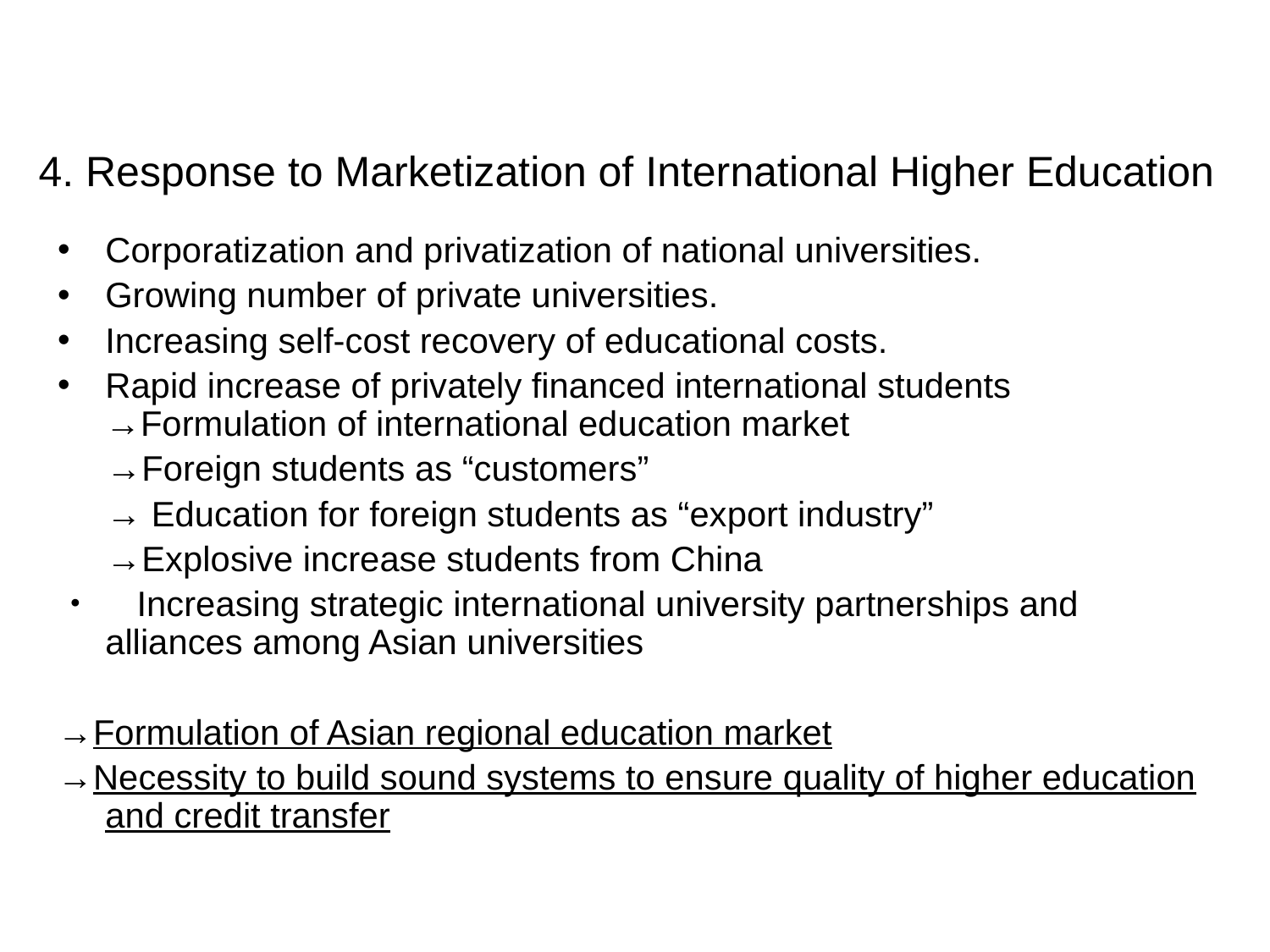

# 4. Response to Marketization of International Higher Education
Corporatization and privatization of national universities.
Growing number of private universities.
Increasing self-cost recovery of educational costs.
Rapid increase of privately financed international students →Formulation of international education market
     →Foreign students as “customers”
     → Education for foreign students as “export industry”
     →Explosive increase students from China
・　Increasing strategic international university partnerships and alliances among Asian universities

→Formulation of Asian regional education market
→Necessity to build sound systems to ensure quality of higher education and credit transfer